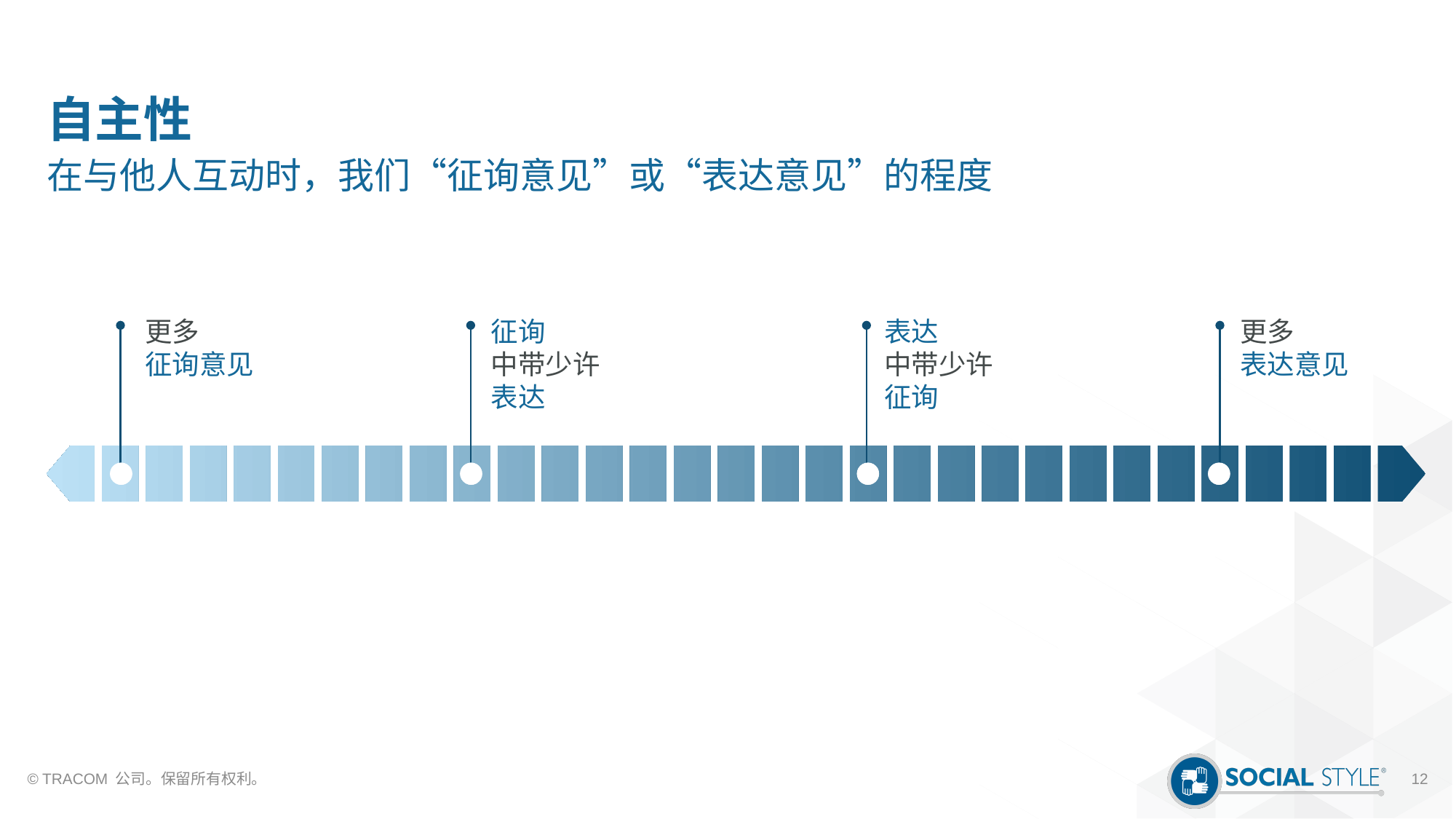

# 自主性
在与他人互动时，我们“征询意见”或“表达意见”的程度
更多
征询意见

征询
中带少许
表达

表达
中带少许
征询

更多
表达意见

© TRACOM 公司。保留所有权利。
12